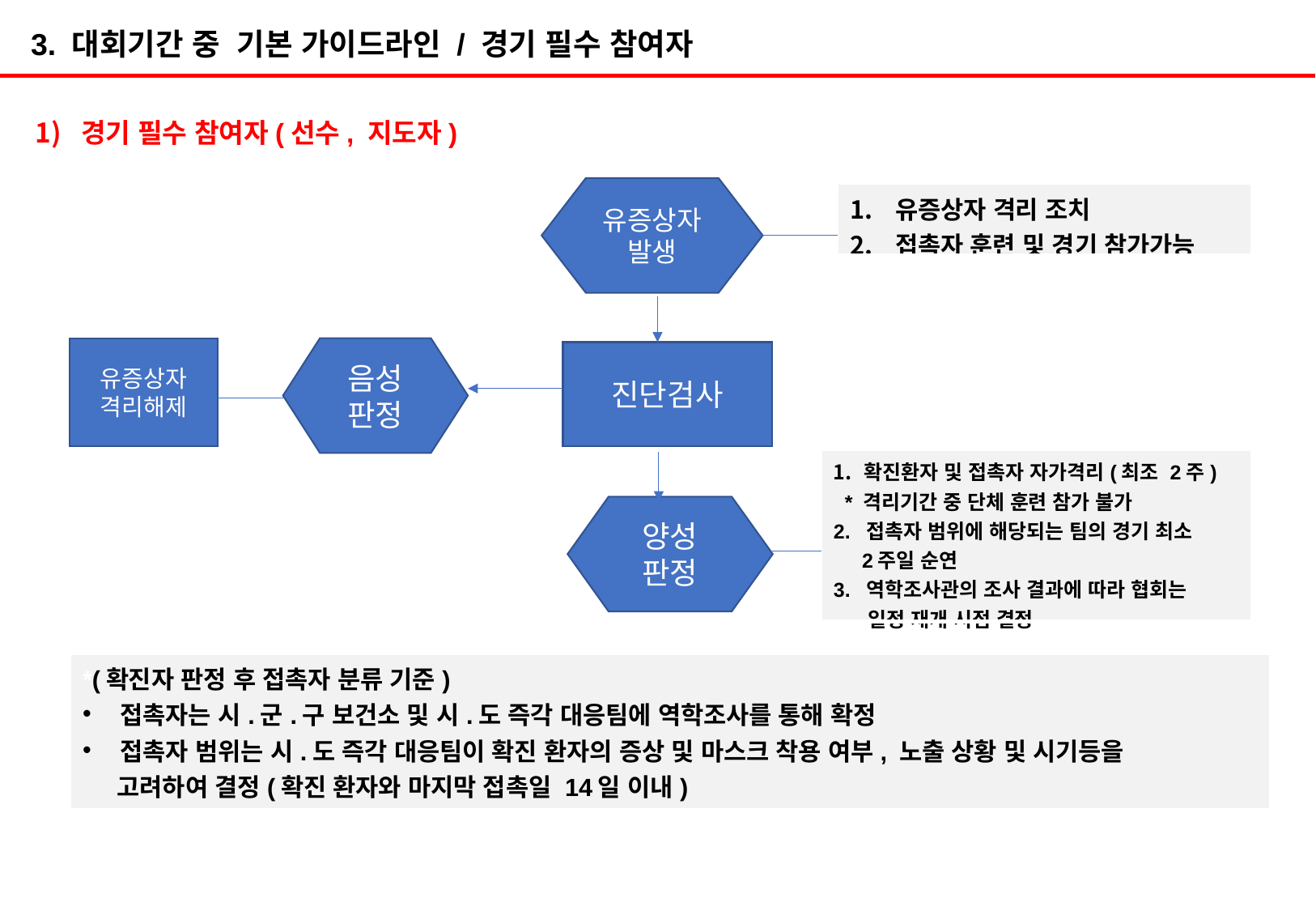

3. 대회기간 중  기본 가이드라인 / 경기 필수 참여자
경기 필수 참여자(선수, 지도자)

유증상자
발생
| 유증상자 격리 조치 접촉자 훈련 및 경기 참가가능 |
| --- |
유증상자
격리해제
음성
판정
진단검사
| 확진환자 및 접촉자 자가격리(최조 2주) \* 격리기간 중 단체 훈련 참가 불가 2. 접촉자 범위에 해당되는 팀의 경기 최소 2주일 순연 3. 역학조사관의 조사 결과에 따라 협회는 일정 재개 시점 결정 |
| --- |
양성
판정
| \*(확진자 판정 후 접촉자 분류 기준) 접촉자는 시.군.구 보건소 및 시.도 즉각 대응팀에 역학조사를 통해 확정 접촉자 범위는 시.도 즉각 대응팀이 확진 환자의 증상 및 마스크 착용 여부, 노출 상황 및 시기등을 고려하여 결정(확진 환자와 마지막 접촉일 14일 이내) |
| --- |